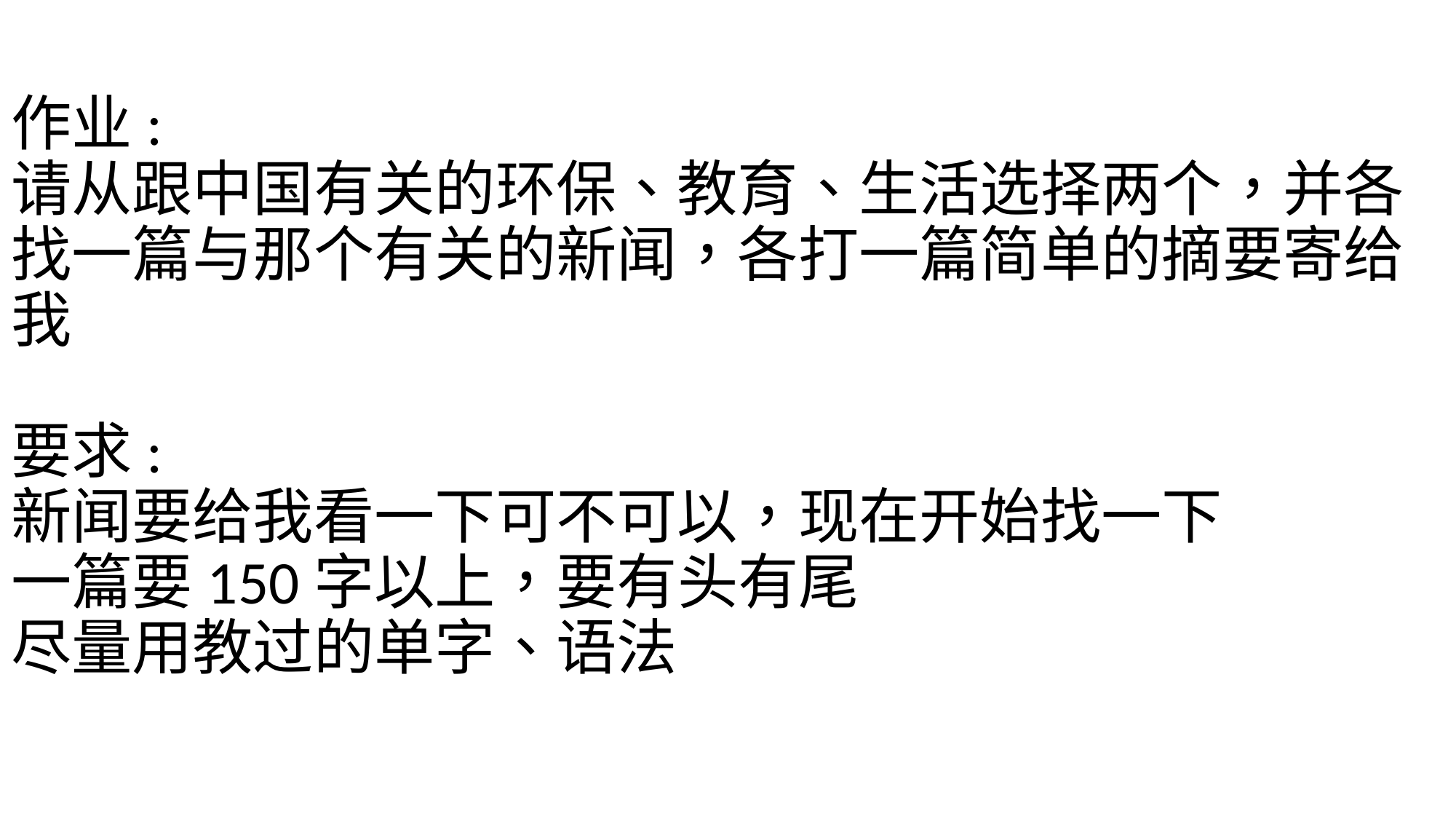

# 作业: 请从跟中国有关的环保、教育、生活选择两个，并各找一篇与那个有关的新闻，各打一篇简单的摘要寄给我 要求: 新闻要给我看一下可不可以，现在开始找一下 一篇要150字以上，要有头有尾 尽量用教过的单字、语法